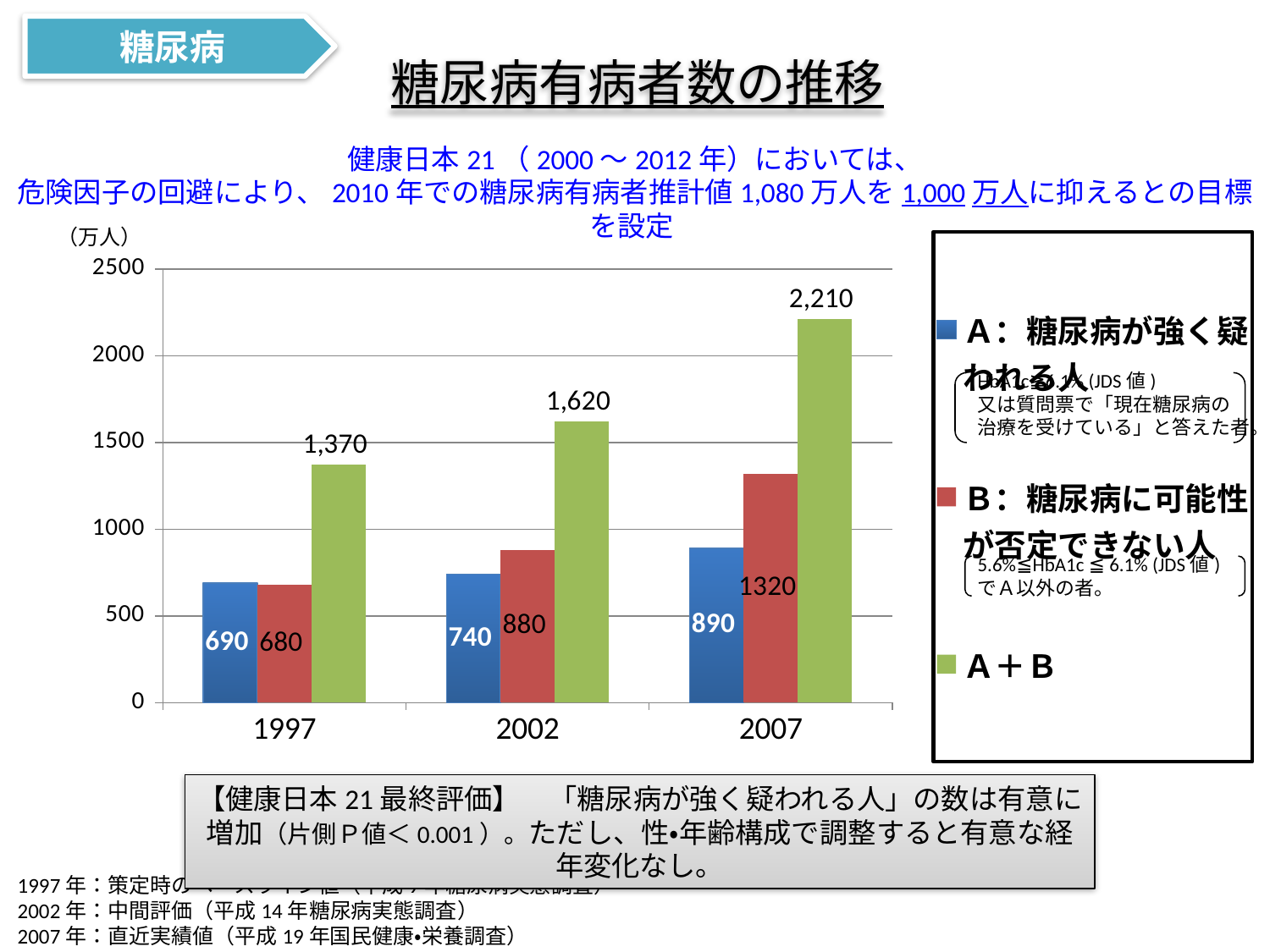

糖尿病
# 糖尿病有病者数の推移
健康日本21（2000～2012年）においては、
危険因子の回避により、2010年での糖尿病有病者推計値1,080万人を1,000万人に抑えるとの目標を設定

### Chart

| Category | Ａ：糖尿病が強く疑われる人 | Ｂ：糖尿病に可能性が否定できない人 | Ａ＋Ｂ |
|---|---|---|---|
| 1997 | 690.0 | 680.0 | 1370.0 |
| 2002 | 740.0 | 880.0 | 1620.0 |
| 2007 | 890.0 | 1320.0 | 2210.0 |
（万人）
HbA1c≧6.1% (JDS値)
又は質問票で「現在糖尿病の
治療を受けている」と答えた者。

5.6%≦HbA1c ≦ 6.1% (JDS値)
でＡ以外の者。

【健康日本21最終評価】　「糖尿病が強く疑われる人」の数は有意に増加（片側Ｐ値＜0.001）。ただし、性・年齢構成で調整すると有意な経年変化なし。
1997年：策定時のベースライン値（平成9年糖尿病実態調査）
2002年：中間評価（平成14年糖尿病実態調査）
2007年：直近実績値（平成19年国民健康・栄養調査）